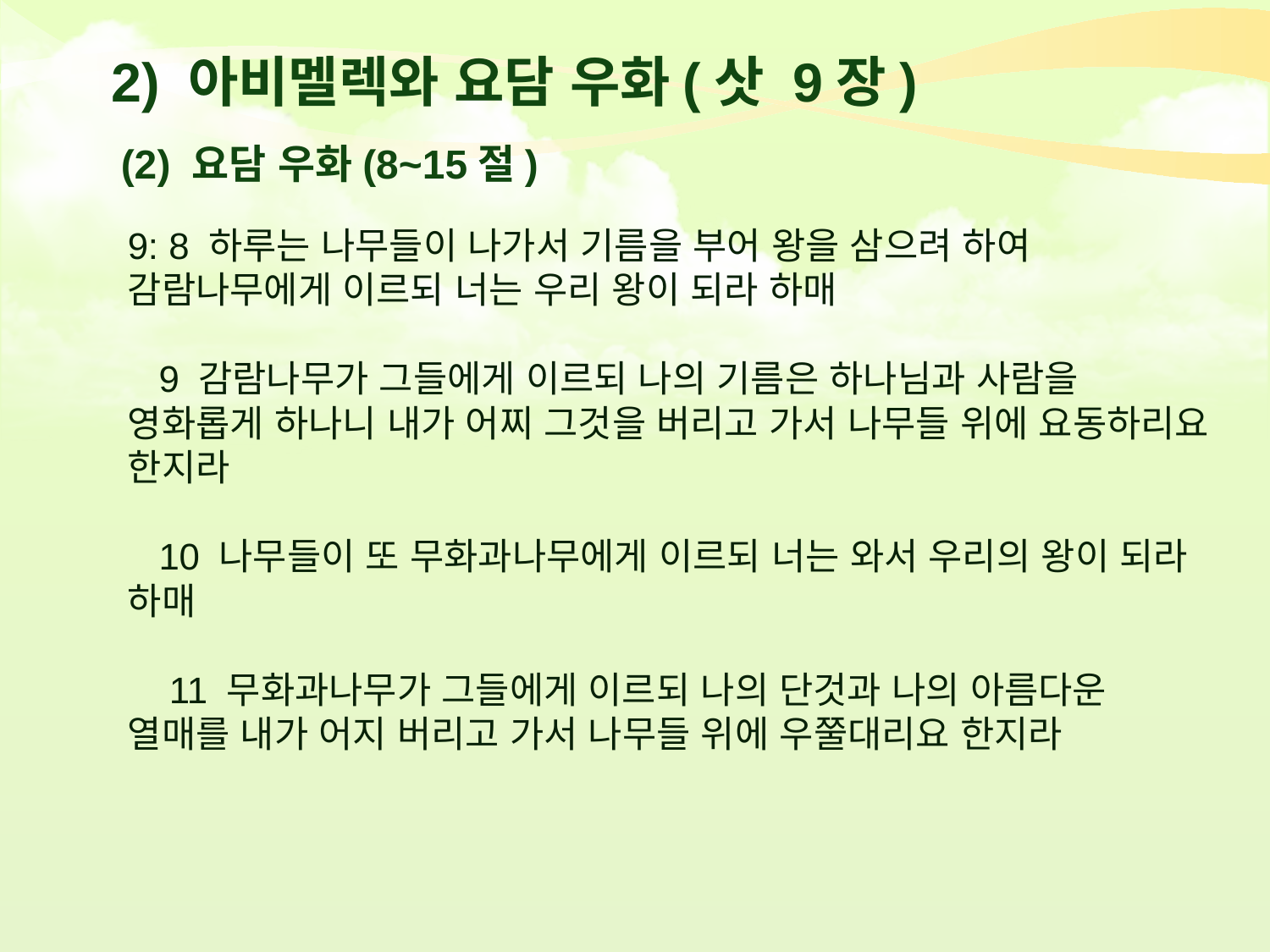

# 2) 아비멜렉와 요담 우화(삿 9장)
    (2) 요담 우화(8~15절)

9: 8 하루는 나무들이 나가서 기름을 부어 왕을 삼으려 하여 감람나무에게 이르되 너는 우리 왕이 되라 하매

   9 감람나무가 그들에게 이르되 나의 기름은 하나님과 사람을 영화롭게 하나니 내가 어찌 그것을 버리고 가서 나무들 위에 요동하리요 한지라

   10 나무들이 또 무화과나무에게 이르되 너는 와서 우리의 왕이 되라 하매

    11 무화과나무가 그들에게 이르되 나의 단것과 나의 아름다운 열매를 내가 어지 버리고 가서 나무들 위에 우쭐대리요 한지라